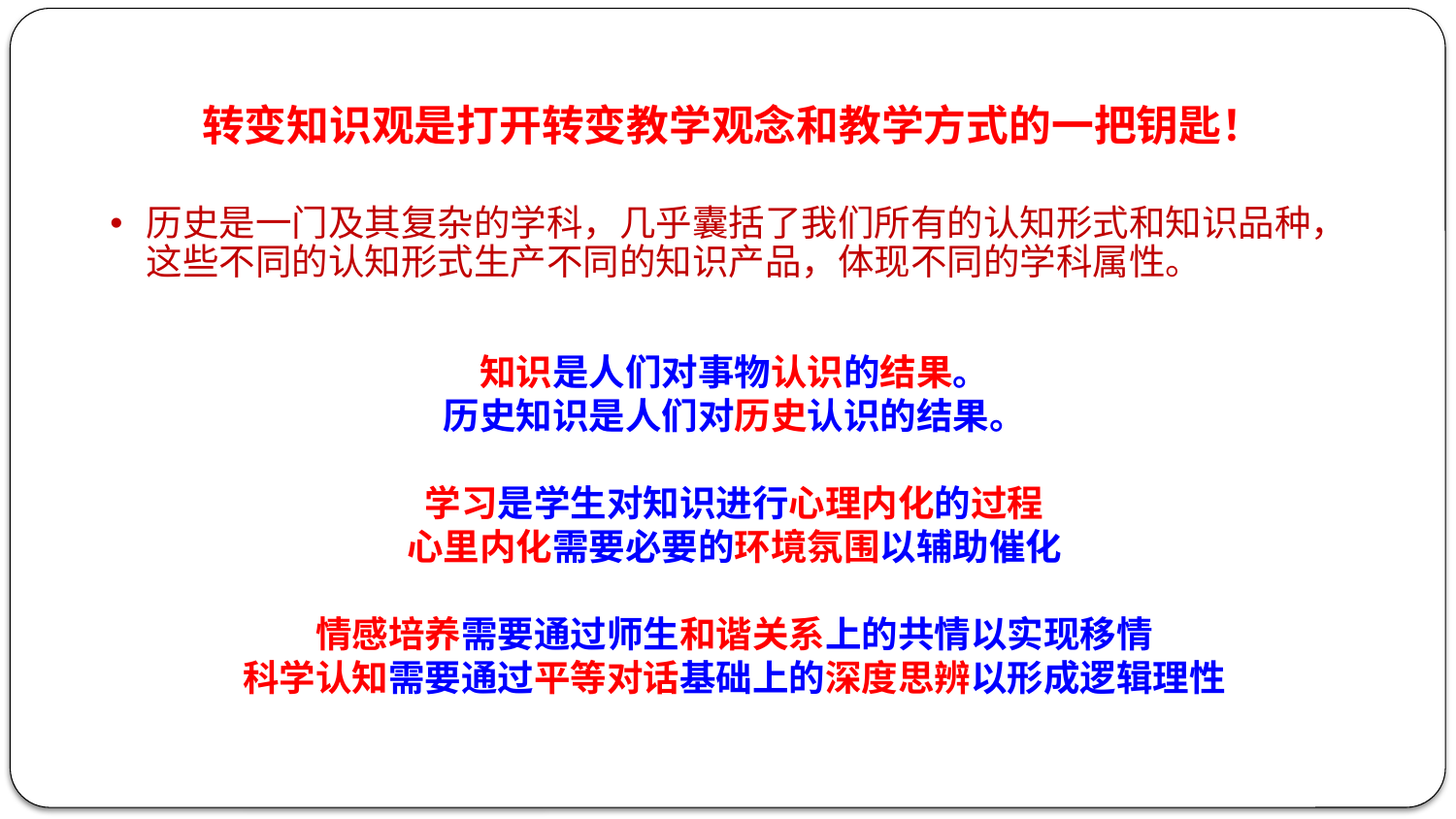

转变知识观是打开转变教学观念和教学方式的一把钥匙！
历史是一门及其复杂的学科，几乎囊括了我们所有的认知形式和知识品种，这些不同的认知形式生产不同的知识产品，体现不同的学科属性。

知识是人们对事物认识的结果。
历史知识是人们对历史认识的结果。

学习是学生对知识进行心理内化的过程
心里内化需要必要的环境氛围以辅助催化

情感培养需要通过师生和谐关系上的共情以实现移情
科学认知需要通过平等对话基础上的深度思辨以形成逻辑理性